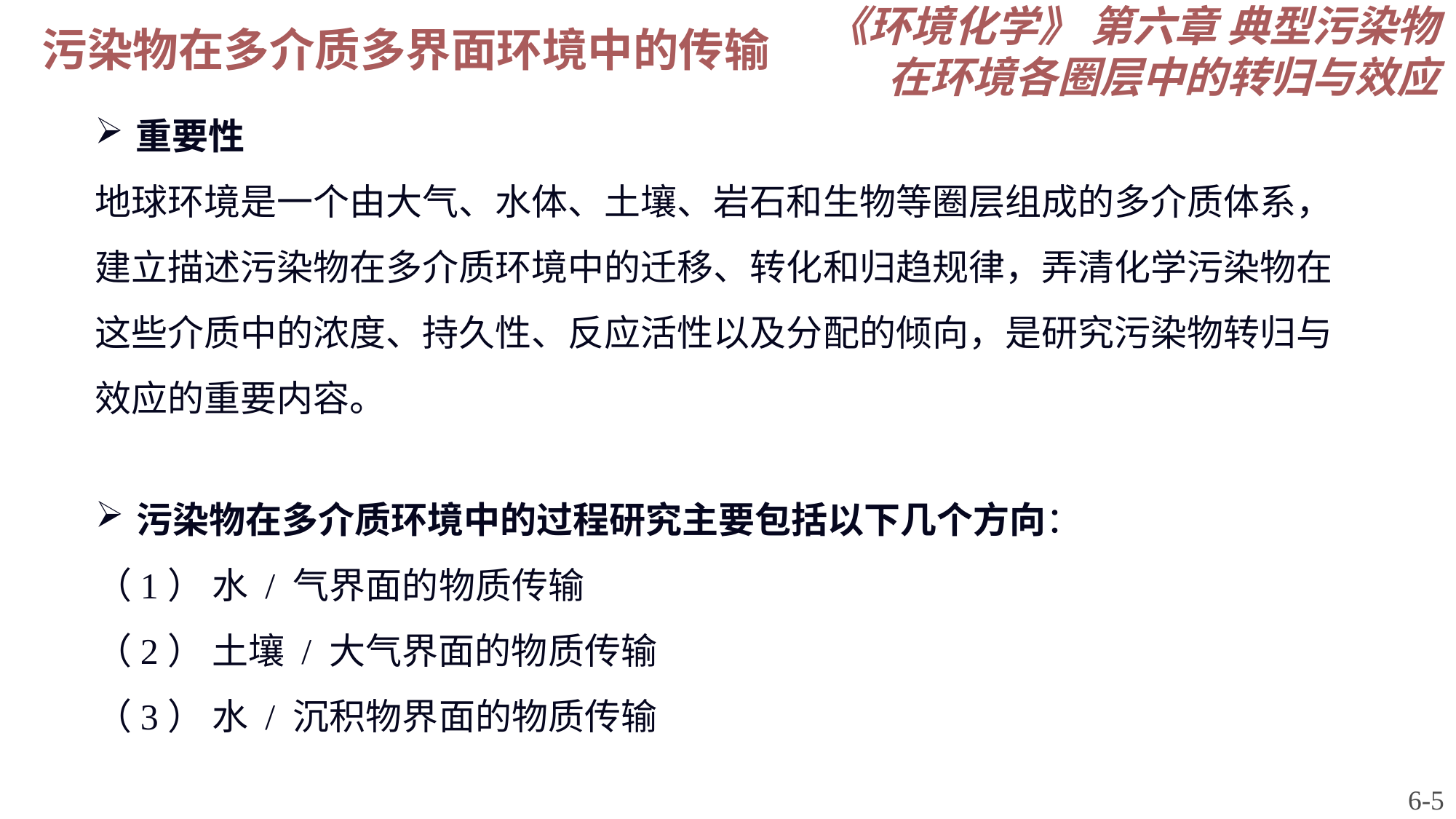

《环境化学》 第六章 典型污染物在环境各圈层中的转归与效应
污染物在多介质多界面环境中的传输
重要性
地球环境是一个由大气、水体、土壤、岩石和生物等圈层组成的多介质体系，建立描述污染物在多介质环境中的迁移、转化和归趋规律，弄清化学污染物在这些介质中的浓度、持久性、反应活性以及分配的倾向，是研究污染物转归与效应的重要内容。
污染物在多介质环境中的过程研究主要包括以下几个方向：
（1） 水 / 气界面的物质传输
（2） 土壤 / 大气界面的物质传输
（3） 水 / 沉积物界面的物质传输
6-5